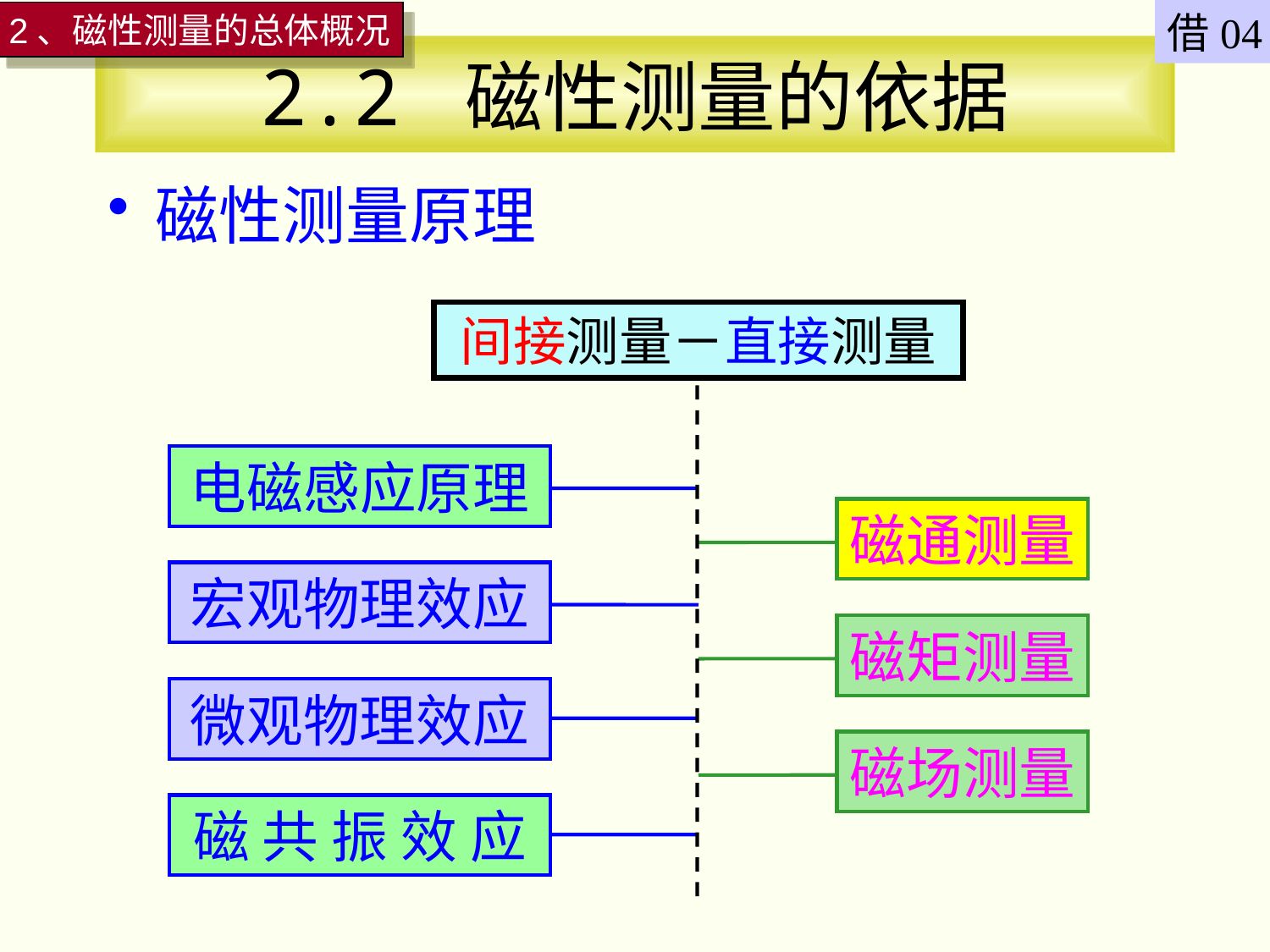

借04
2、磁性测量的总体概况
# 2.2 磁性测量的依据
磁性测量原理
间接测量－直接测量

电磁感应原理
宏观物理效应
微观物理效应
磁 共 振 效 应
磁通测量
磁矩测量
磁场测量